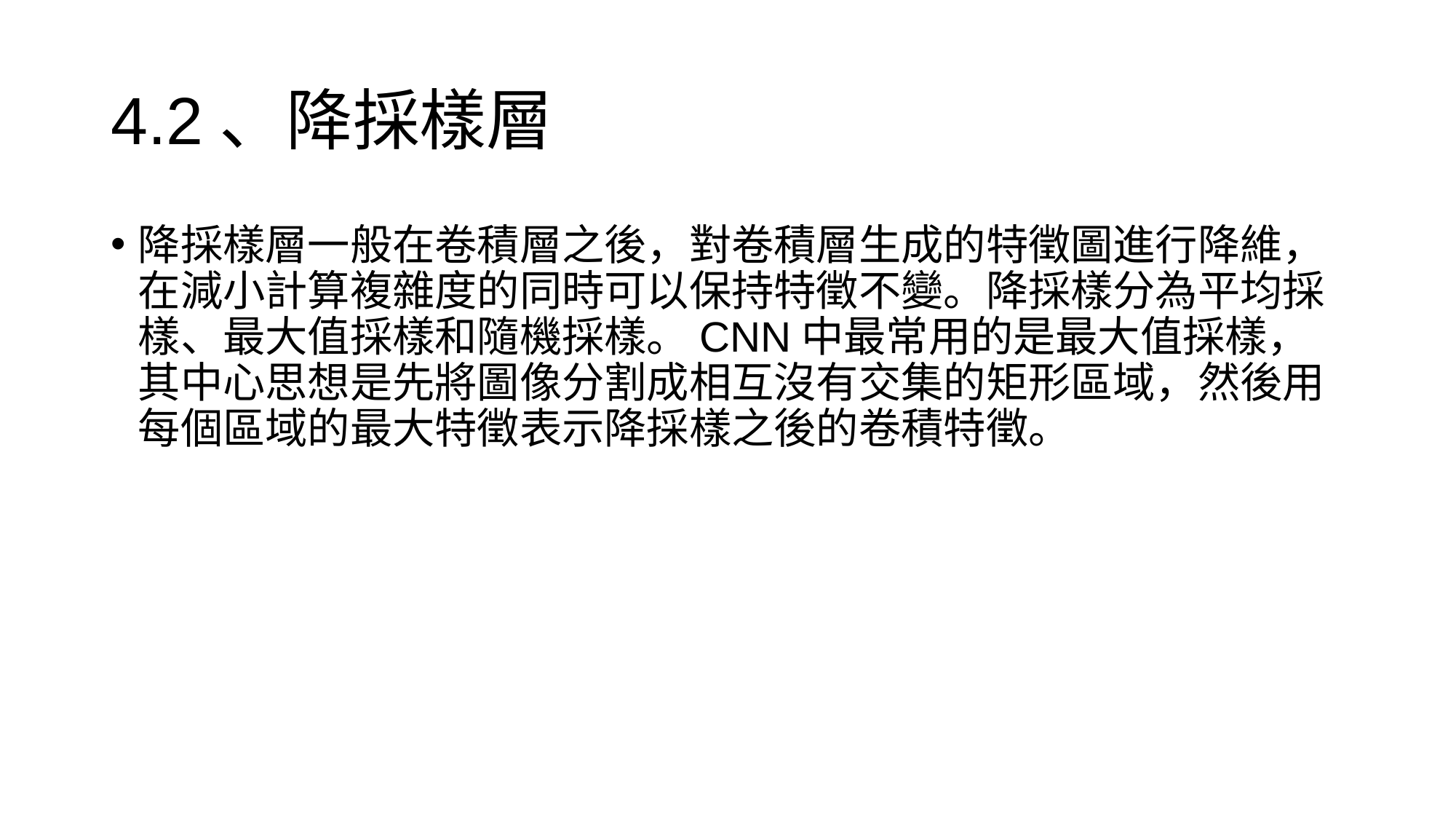

# 4.2、降採樣層
降採樣層一般在卷積層之後，對卷積層生成的特徵圖進行降維，在減小計算複雜度的同時可以保持特徵不變。降採樣分為平均採樣、最大值採樣和隨機採樣。CNN中最常用的是最大值採樣，其中心思想是先將圖像分割成相互沒有交集的矩形區域，然後用每個區域的最大特徵表示降採樣之後的卷積特徵。